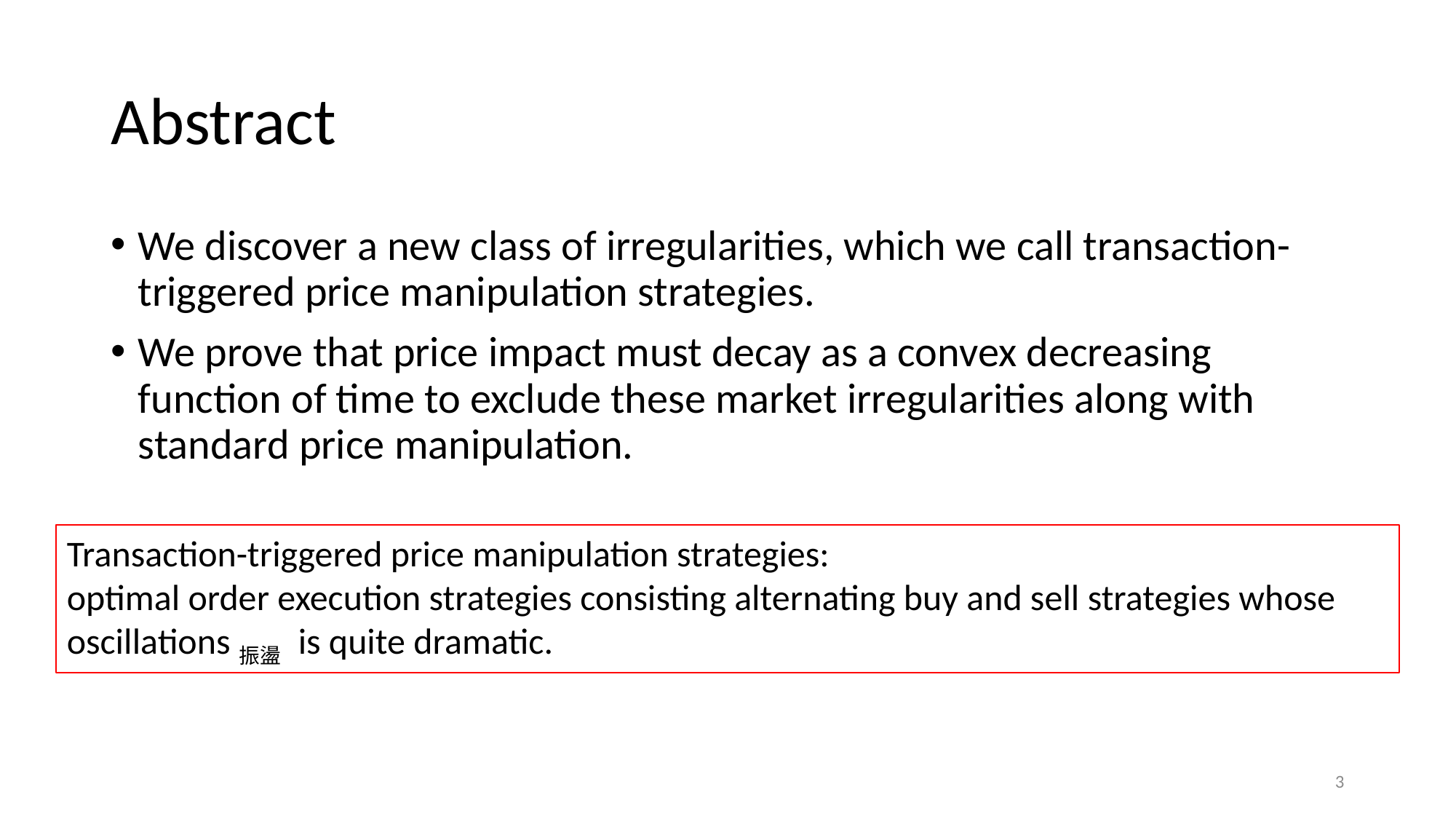

# Abstract
We discover a new class of irregularities, which we call transaction-triggered price manipulation strategies.
We prove that price impact must decay as a convex decreasing function of time to exclude these market irregularities along with standard price manipulation.
Transaction-triggered price manipulation strategies:
optimal order execution strategies consisting alternating buy and sell strategies whose oscillations振盪 is quite dramatic.
3